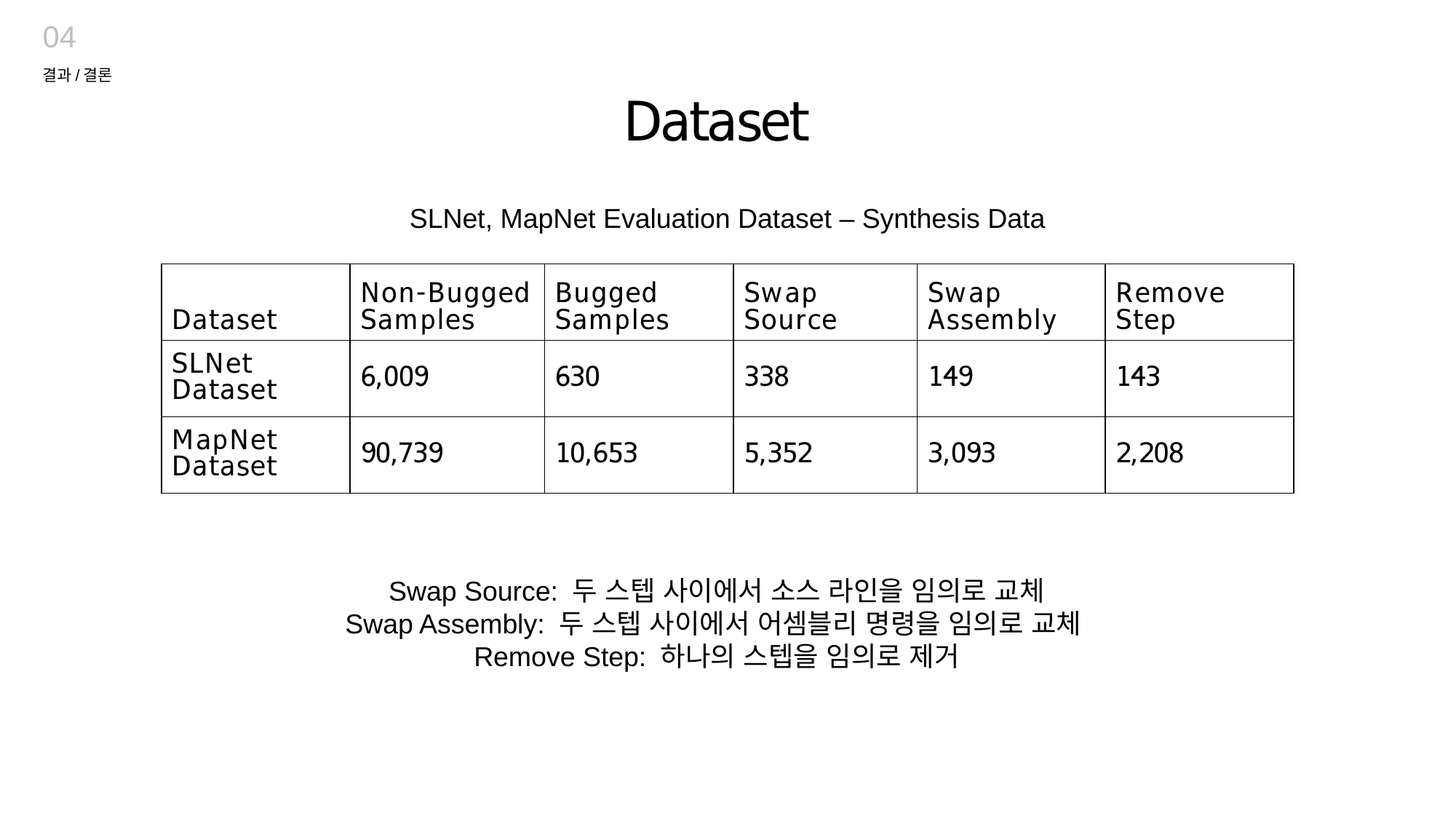

04
결과/결론
Dataset
SLNet, MapNet Evaluation Dataset – Synthesis Data
| Dataset | Non-Bugged Samples | Bugged Samples | Swap Source | Swap Assembly | Remove Step |
| --- | --- | --- | --- | --- | --- |
| SLNet Dataset | 6,009 | 630 | 338 | 149 | 143 |
| MapNet Dataset | 90,739 | 10,653 | 5,352 | 3,093 | 2,208 |
Swap Source: 두 스텝 사이에서 소스 라인을 임의로 교체
Swap Assembly: 두 스텝 사이에서 어셈블리 명령을 임의로 교체Remove Step: 하나의 스텝을 임의로 제거